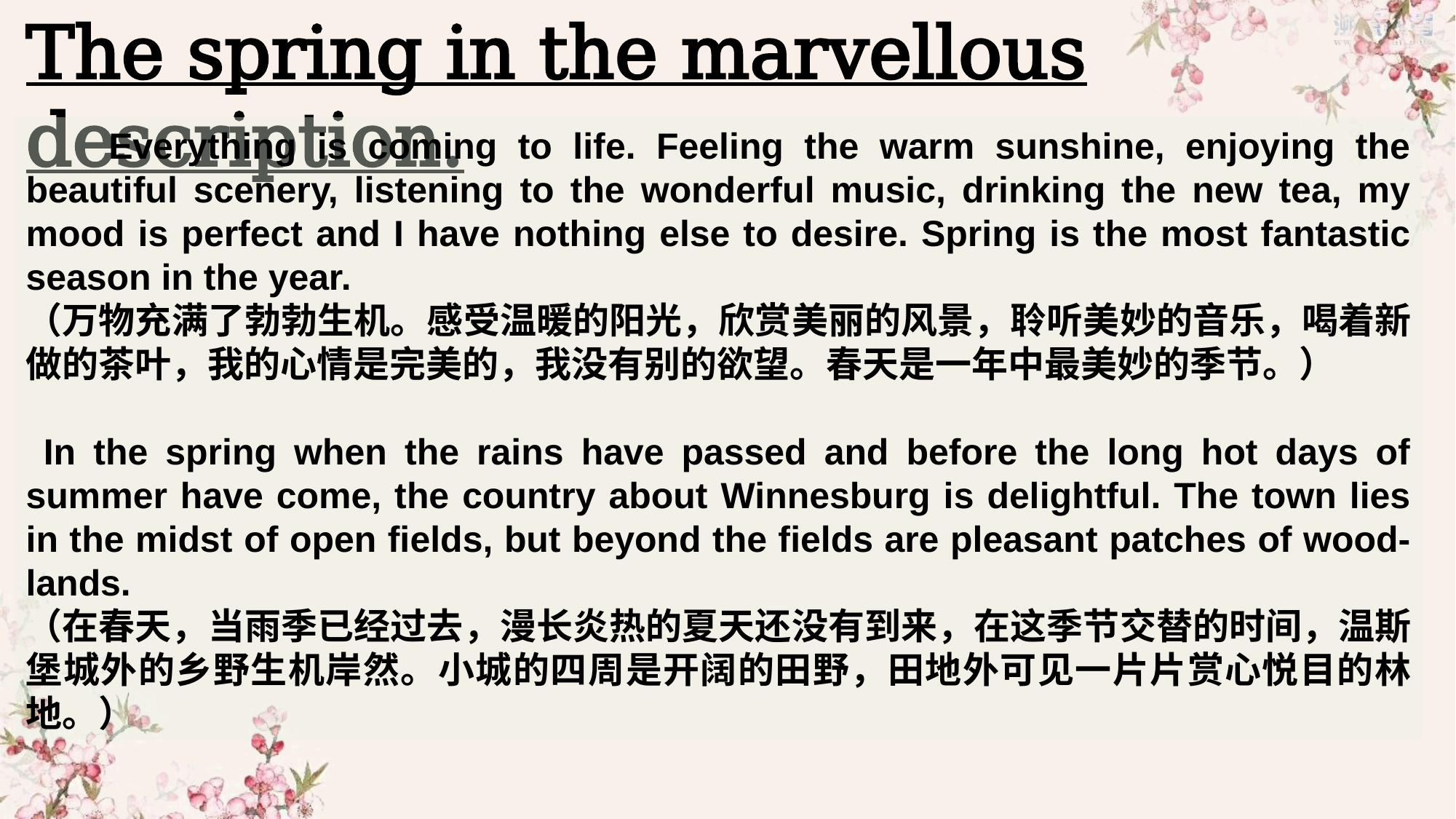

The spring in the marvellous description.
    Everything is coming to life. Feeling the warm sunshine, enjoying the beautiful scenery, listening to the wonderful music, drinking the new tea, my mood is perfect and I have nothing else to desire. Spring is the most fantastic season in the year.
（万物充满了勃勃生机。感受温暖的阳光，欣赏美丽的风景，聆听美妙的音乐，喝着新做的茶叶，我的心情是完美的，我没有别的欲望。春天是一年中最美妙的季节。）

 In the spring when the rains have passed and before the long hot days of summer have come, the country about Winnesburg is delightful. The town lies in the midst of open fields, but beyond the fields are pleasant patches of wood-lands.
（在春天，当雨季已经过去，漫长炎热的夏天还没有到来，在这季节交替的时间，温斯堡城外的乡野生机岸然。小城的四周是开阔的田野，田地外可见一片片赏心悦目的林地。）